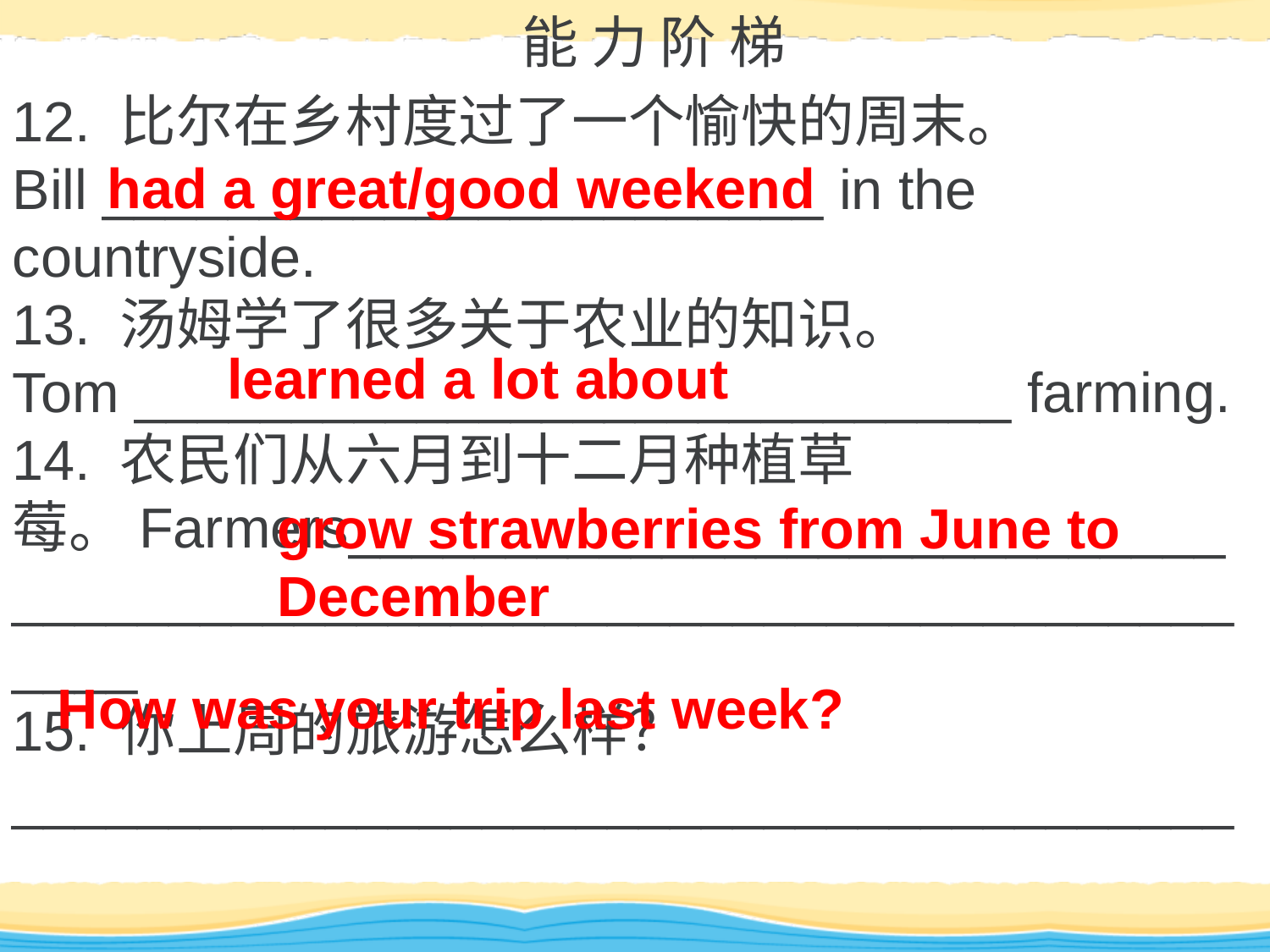

能 力 阶 梯
12. 比尔在乡村度过了一个愉快的周末。
Bill _______________________ in the countryside.
13. 汤姆学了很多关于农业的知识。
Tom ____________________________ farming.
14. 农民们从六月到十二月种植草莓。Farmers_______________________________________________________________________
15. 你上周的旅游怎么样？ _______________________________________
had a great/good weekend
learned a lot about
grow strawberries from June to December
How was your trip last week?